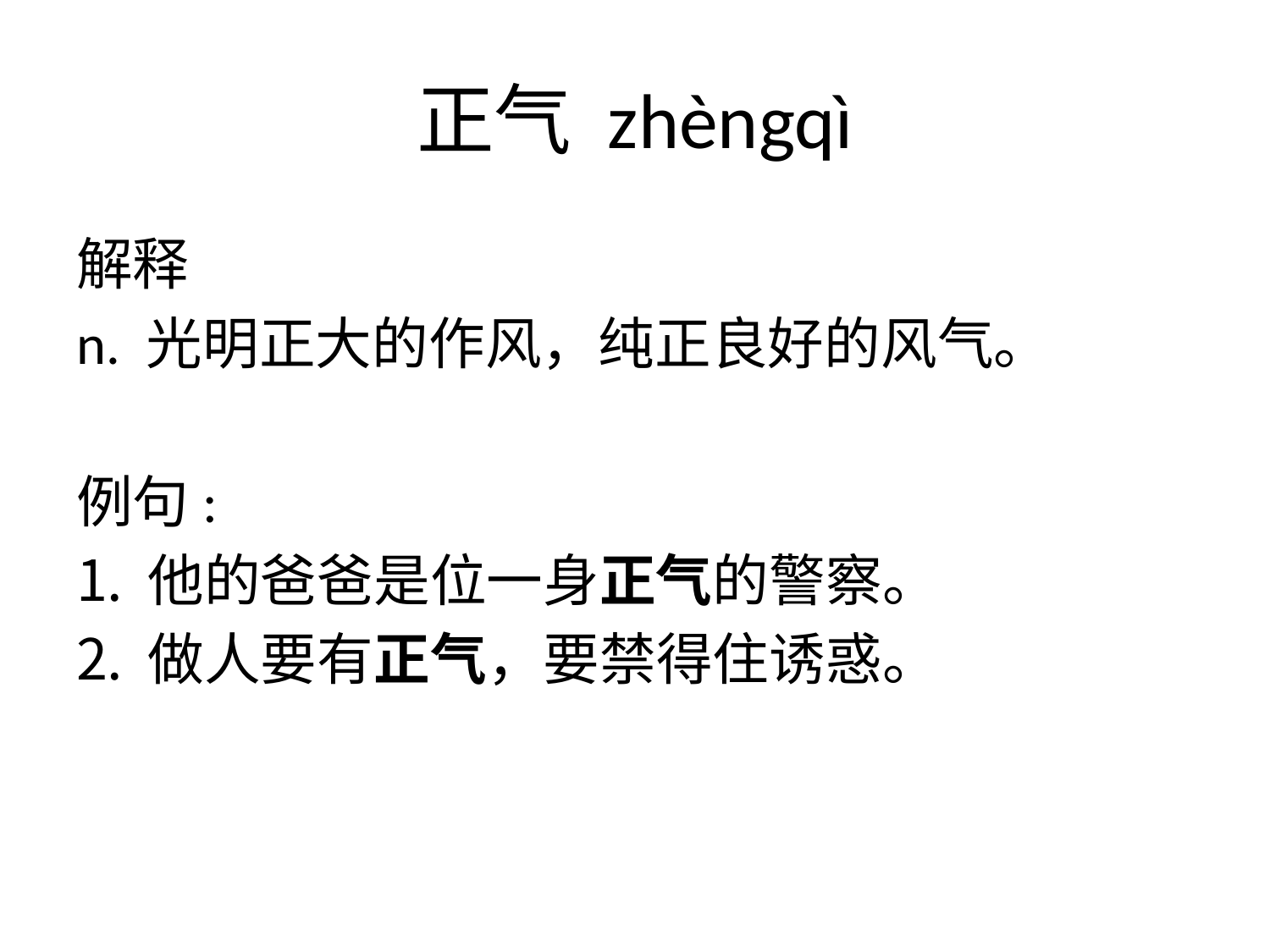

# 正气 zhèngqì
解释
n. 光明正大的作风，纯正良好的风气。

例句:
他的爸爸是位一身正气的警察。
做人要有正气，要禁得住诱惑。